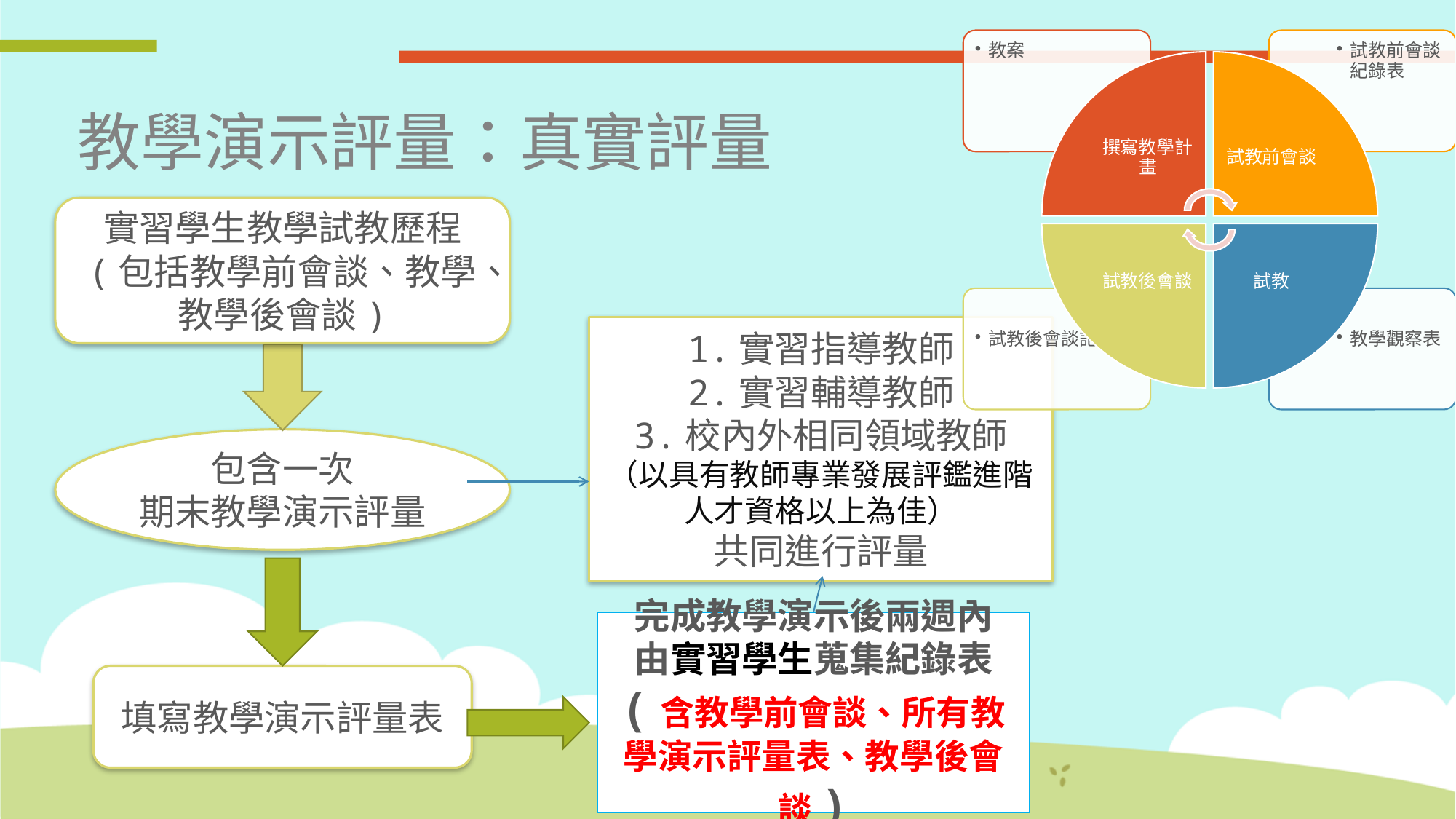

教學觀察表
試教後會談記錄表
試教前會談紀錄表
教案
撰寫教學計畫
試教前會談
試教
試教後會談

教學演示評量：真實評量
實習學生教學試教歷程
(包括教學前會談、教學、教學後會談)
1.實習指導教師
2.實習輔導教師
3.校內外相同領域教師
（以具有教師專業發展評鑑進階人才資格以上為佳）
共同進行評量

包含一次
期末教學演示評量

完成教學演示後兩週內
由實習學生蒐集紀錄表
(含教學前會談、所有教學演示評量表、教學後會談)

填寫教學演示評量表